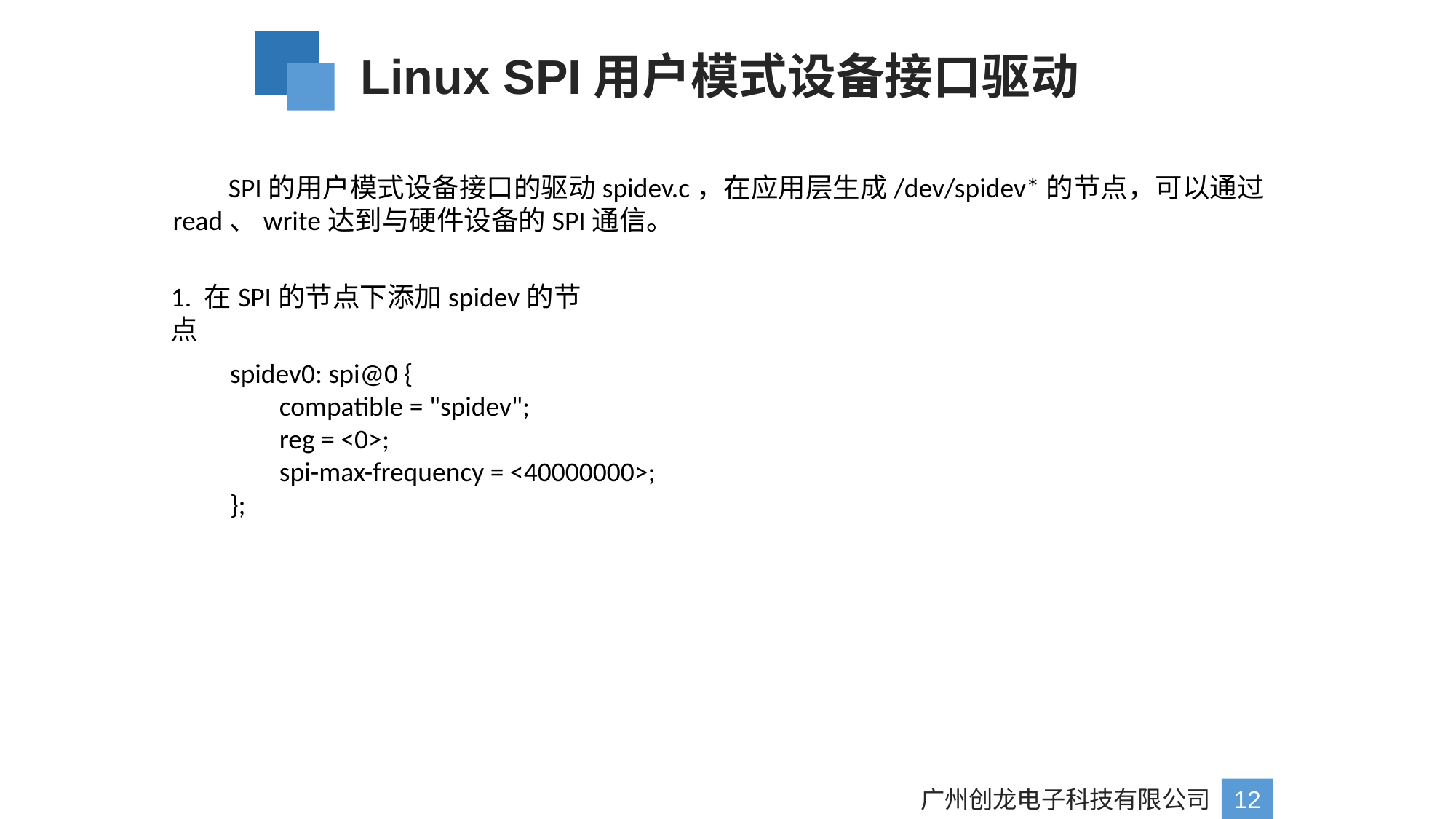

Linux SPI用户模式设备接口驱动
         SPI的用户模式设备接口的驱动spidev.c，在应用层生成/dev/spidev*的节点，可以通过read、write达到与硬件设备的SPI通信。
1. 在SPI的节点下添加spidev的节点
spidev0: spi@0 {
        compatible = "spidev";
        reg = <0>;
        spi-max-frequency = <40000000>;
};
广州创龙电子科技有限公司
12